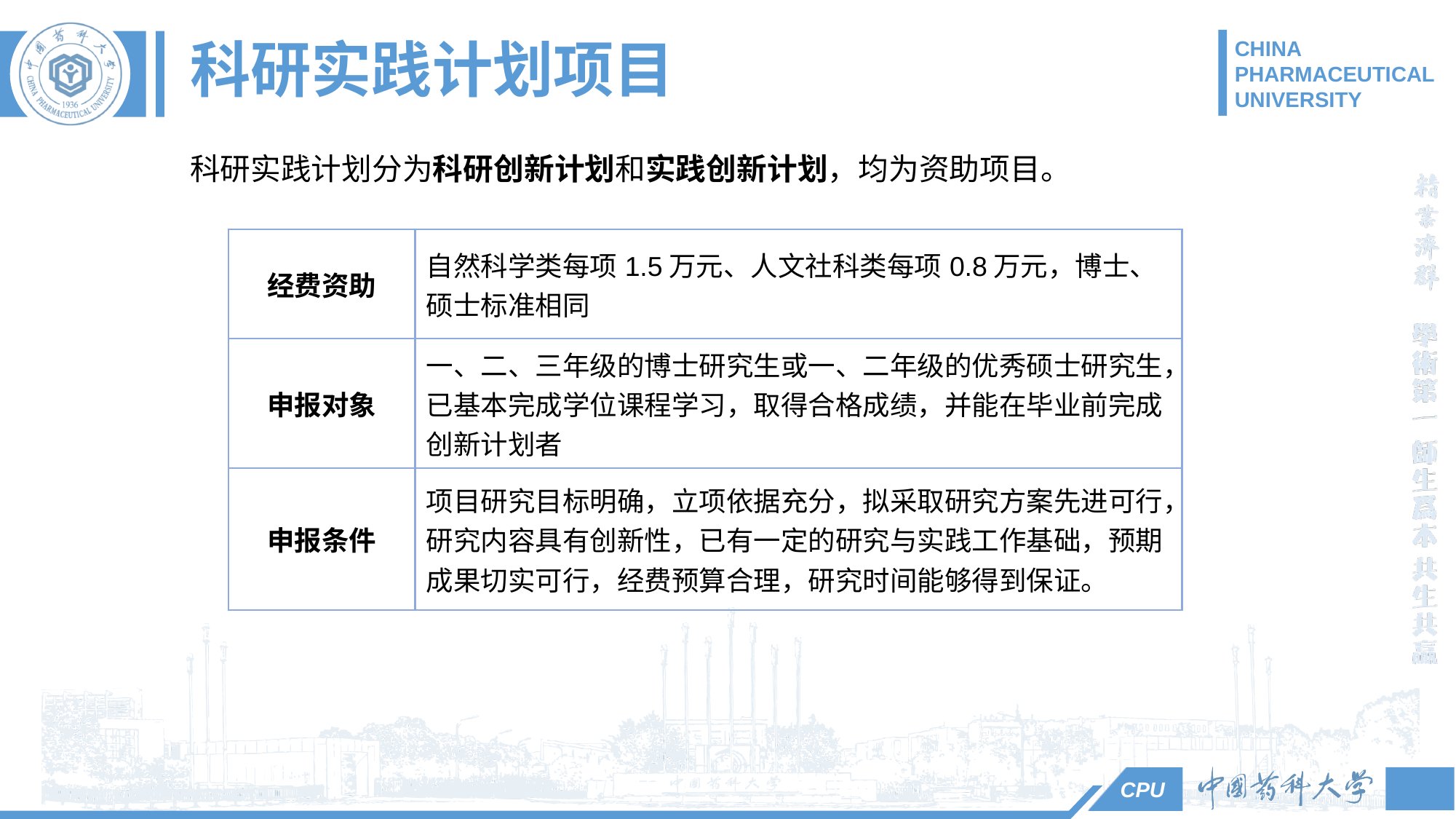

# 科研实践计划项目
1
科研实践计划分为科研创新计划和实践创新计划，均为资助项目。
| 经费资助 | 自然科学类每项1.5万元、人文社科类每项0.8万元，博士、硕士标准相同 |
| --- | --- |
| 申报对象 | 一、二、三年级的博士研究生或一、二年级的优秀硕士研究生，已基本完成学位课程学习，取得合格成绩，并能在毕业前完成创新计划者 |
| 申报条件 | 项目研究目标明确，立项依据充分，拟采取研究方案先进可行，研究内容具有创新性，已有一定的研究与实践工作基础，预期成果切实可行，经费预算合理，研究时间能够得到保证。 |
15